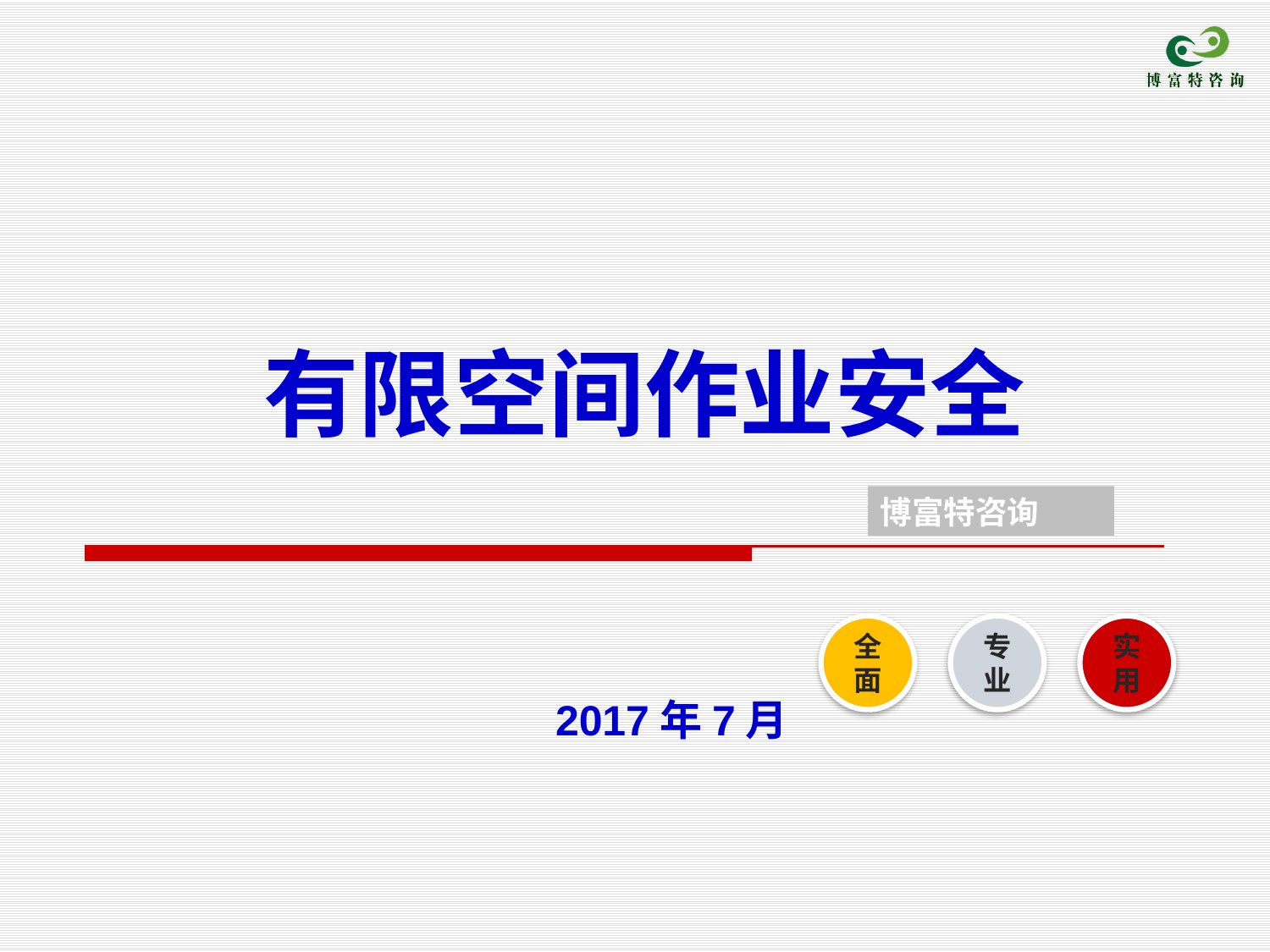

# 有限空间作业安全
博富特咨询
全面
实用
专业

2017年7月